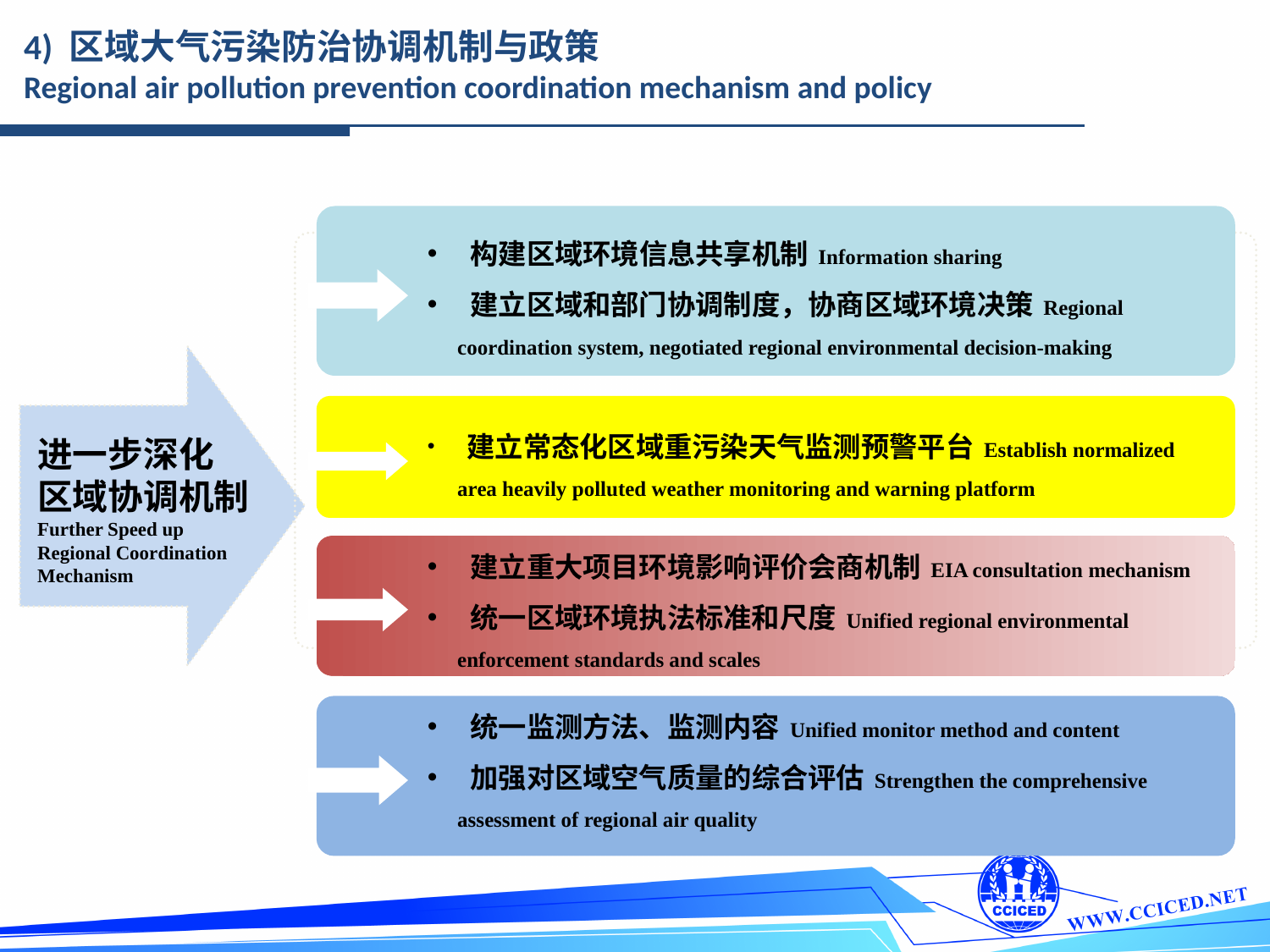

4) 区域大气污染防治协调机制与政策
Regional air pollution prevention coordination mechanism and policy

 构建区域环境信息共享机制 Information sharing
 建立区域和部门协调制度，协商区域环境决策 Regional coordination system, negotiated regional environmental decision-making

 建立常态化区域重污染天气监测预警平台 Establish normalized area heavily polluted weather monitoring and warning platform
进一步深化
区域协调机制
Further Speed up
Regional Coordination
Mechanism
 建立重大项目环境影响评价会商机制 EIA consultation mechanism
 统一区域环境执法标准和尺度 Unified regional environmental enforcement standards and scales

 统一监测方法、监测内容 Unified monitor method and content
 加强对区域空气质量的综合评估 Strengthen the comprehensive assessment of regional air quality